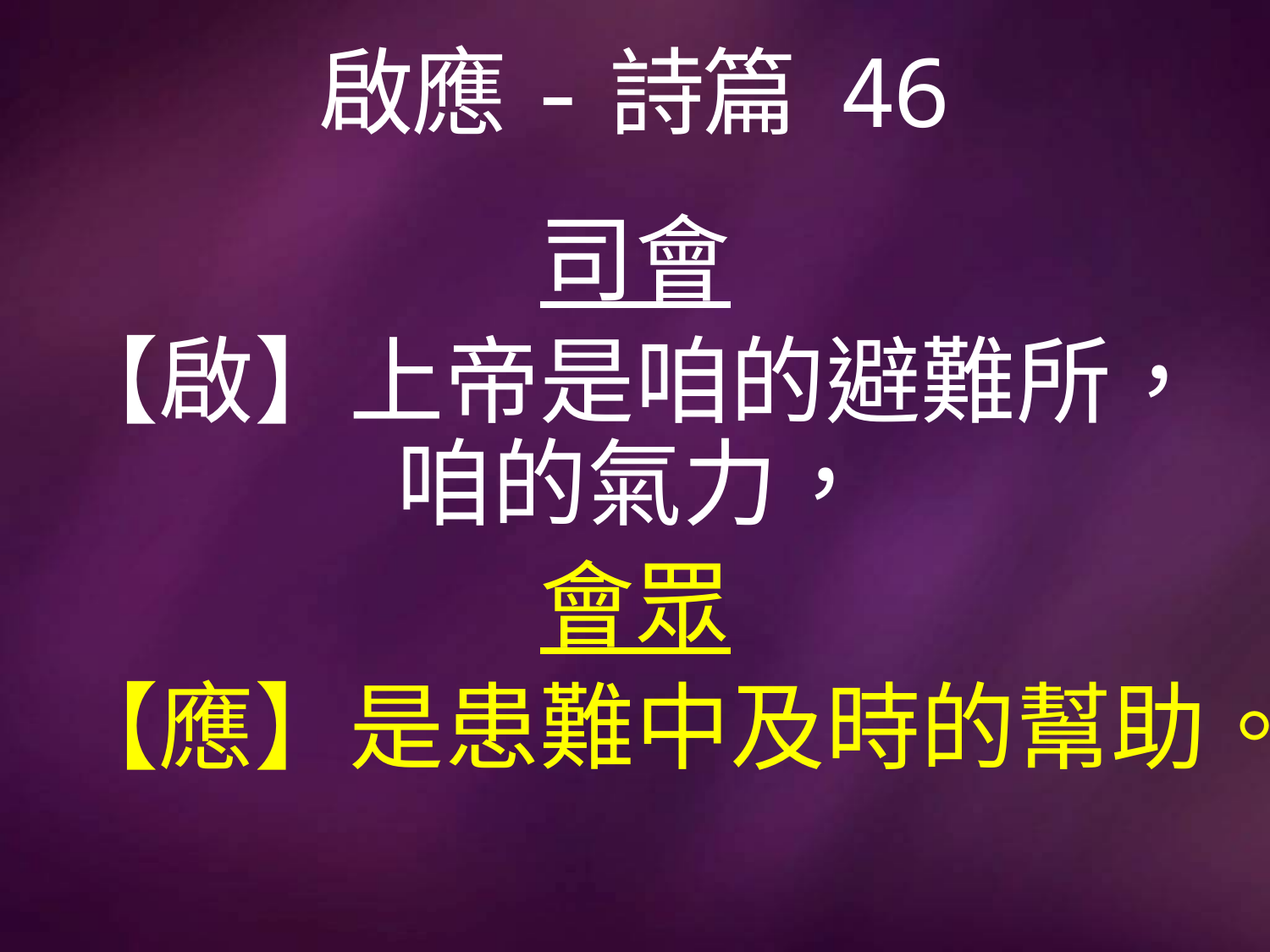

# 啟應-詩篇 46
司會
【啟】上帝是咱的避難所，咱的氣力，
會眾
【應】是患難中及時的幫助。